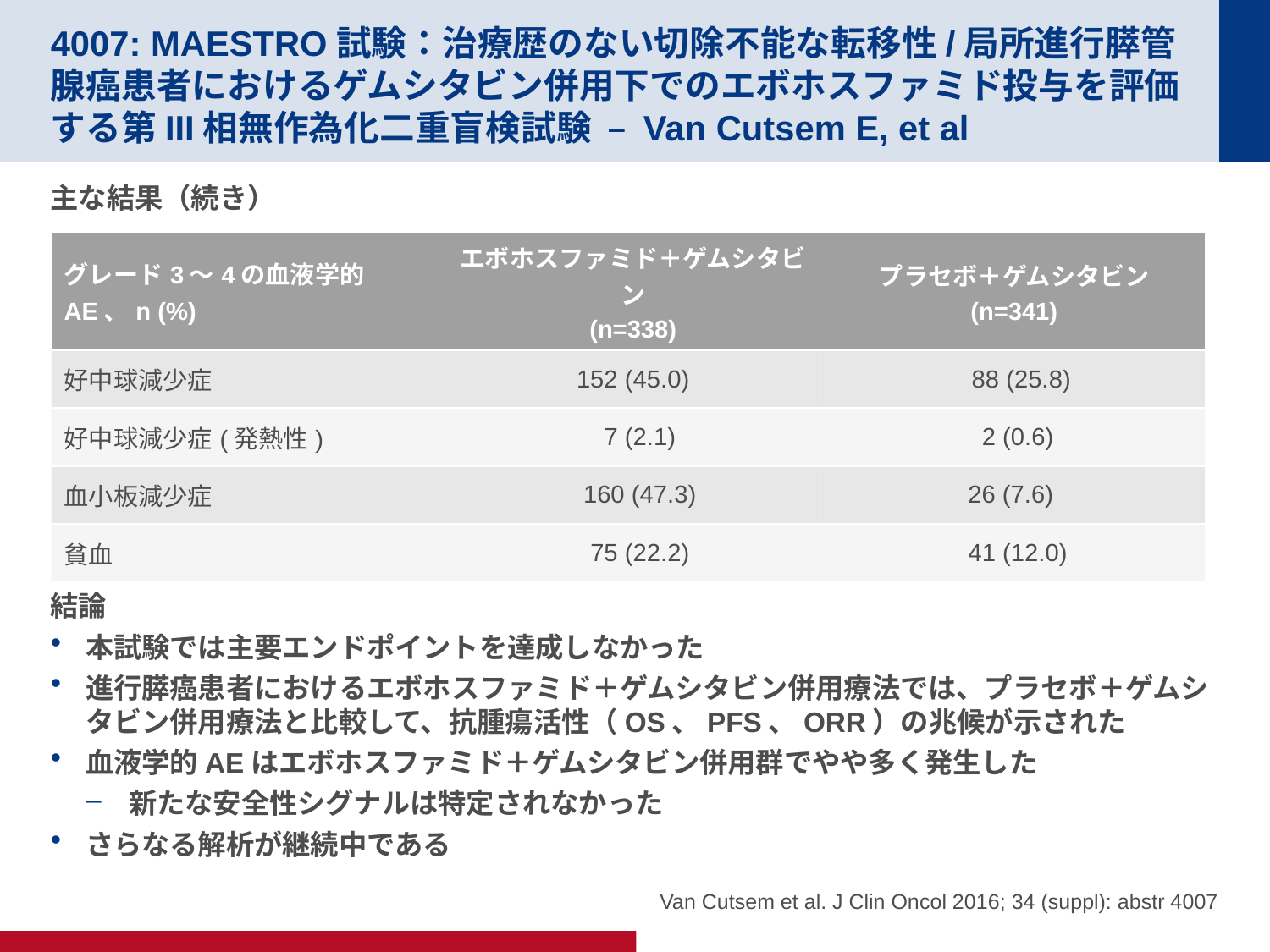

# 4007: MAESTRO試験：治療歴のない切除不能な転移性/局所進行膵管腺癌患者におけるゲムシタビン併用下でのエボホスファミド投与を評価する第III相無作為化二重盲検試験  – Van Cutsem E, et al
主な結果（続き）

結論
本試験では主要エンドポイントを達成しなかった
進行膵癌患者におけるエボホスファミド＋ゲムシタビン併用療法では、プラセボ＋ゲムシタビン併用療法と比較して、抗腫瘍活性（OS、PFS、ORR）の兆候が示された
血液学的AEはエボホスファミド＋ゲムシタビン併用群でやや多く発生した
新たな安全性シグナルは特定されなかった
さらなる解析が継続中である
| グレード3～4の血液学的AE、n (%) | エボホスファミド＋ゲムシタビン (n=338) | プラセボ＋ゲムシタビン (n=341) |
| --- | --- | --- |
| 好中球減少症 | 152 (45.0) | 88 (25.8) |
| 好中球減少症(発熱性) | 7 (2.1) | 2 (0.6) |
| 血小板減少症 | 160 (47.3) | 26 (7.6) |
| 貧血 | 75 (22.2) | 41 (12.0) |
Van Cutsem et al. J Clin Oncol 2016; 34 (suppl): abstr 4007